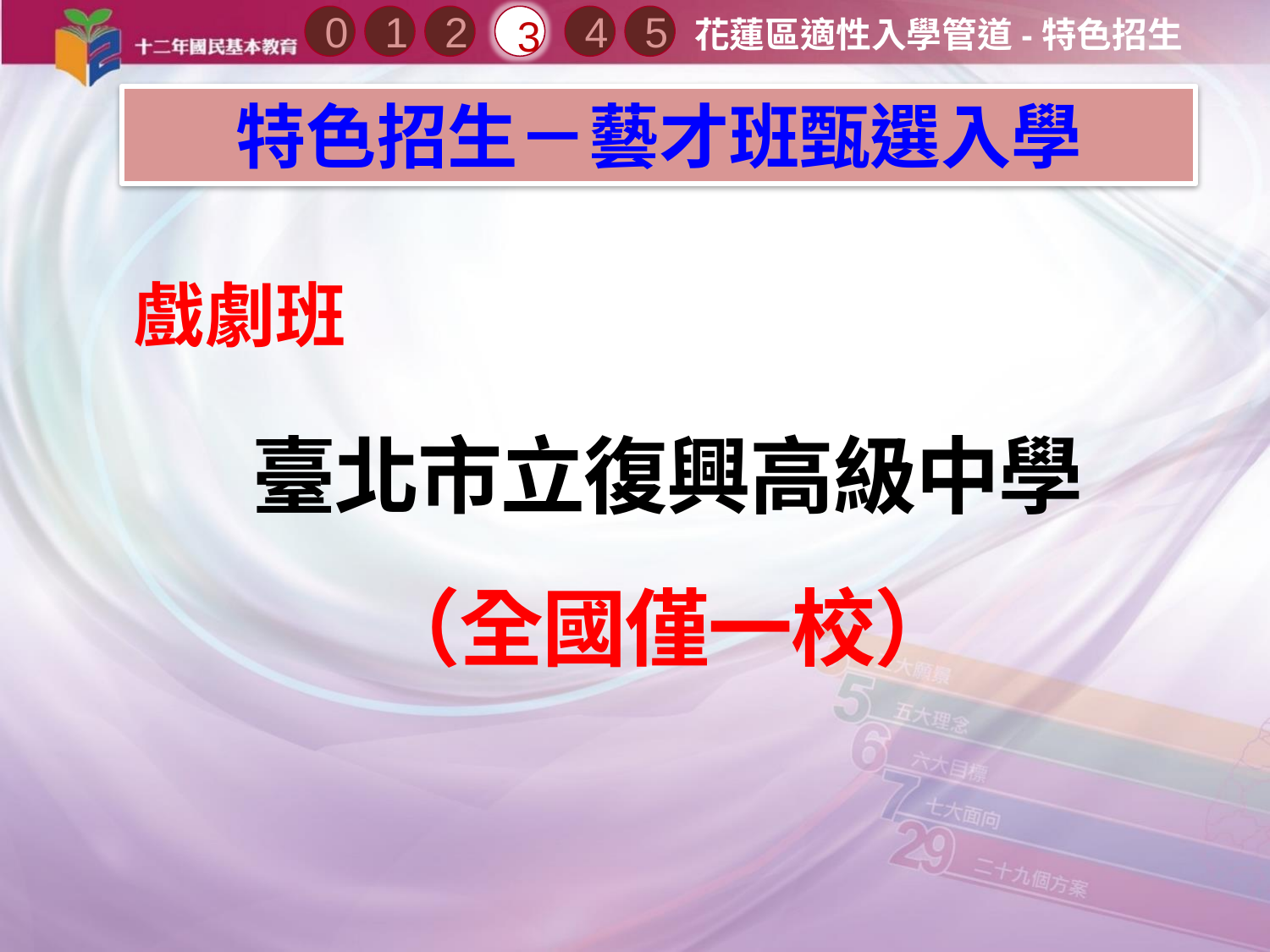

0
2
3
1
4
5
花蓮區適性入學管道-特色招生
特色招生－藝才班甄選入學
戲劇班
臺北市立復興高級中學
（全國僅一校）